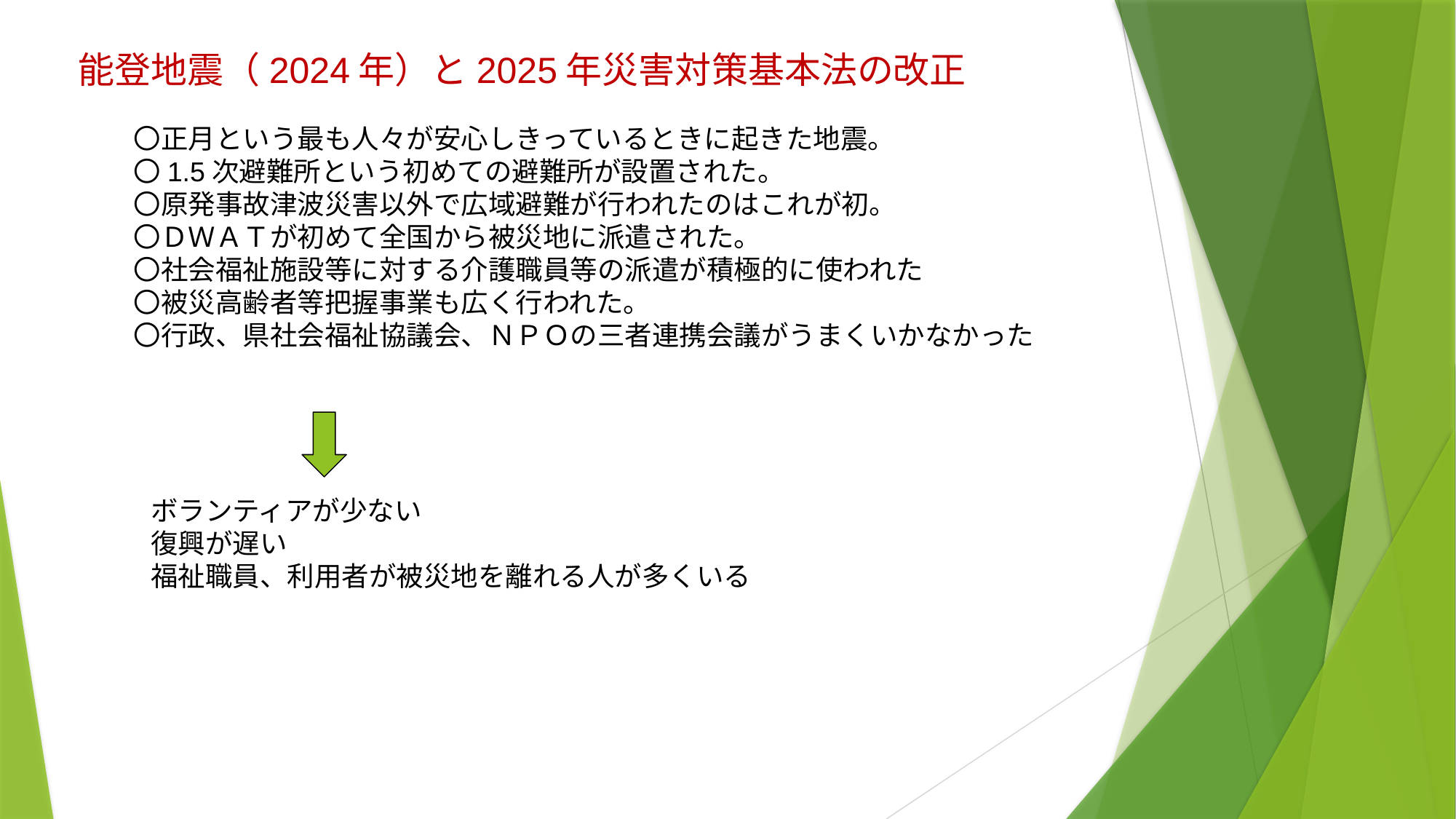

能登地震（2024年）と2025年災害対策基本法の改正
〇正月という最も人々が安心しきっているときに起きた地震。
〇1.5次避難所という初めての避難所が設置された。
〇原発事故津波災害以外で広域避難が行われたのはこれが初。
〇ＤＷＡＴが初めて全国から被災地に派遣された。
〇社会福祉施設等に対する介護職員等の派遣が積極的に使われた
〇被災高齢者等把握事業も広く行われた。
〇行政、県社会福祉協議会、ＮＰＯの三者連携会議がうまくいかなかった

ボランティアが少ない
復興が遅い
福祉職員、利用者が被災地を離れる人が多くいる